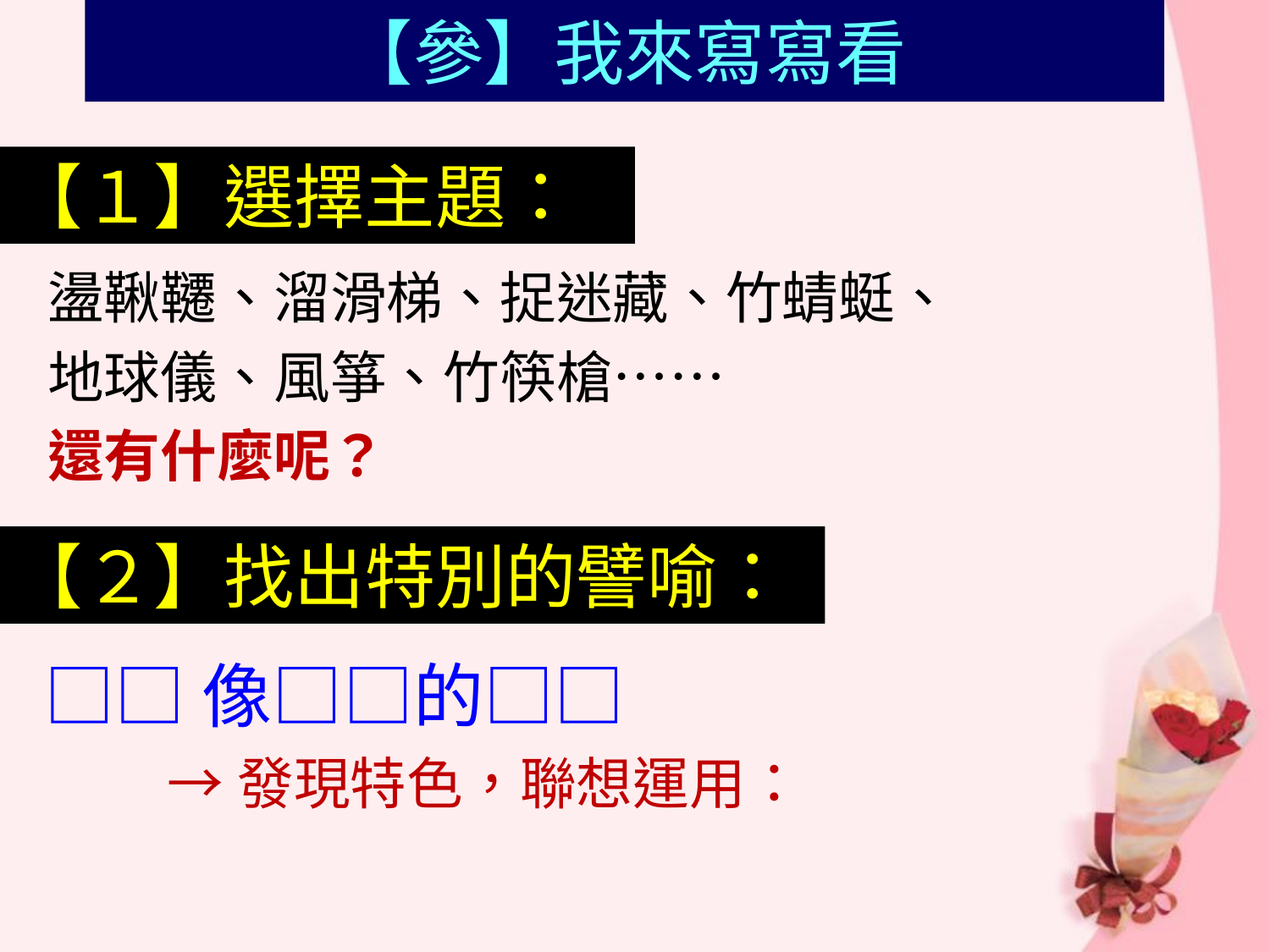

# 【參】我來寫寫看
【１】選擇主題：
盪鞦韆、溜滑梯、捉迷藏、竹蜻蜓、
地球儀、風箏、竹筷槍……
還有什麼呢？
【２】找出特別的譬喻：
  □□像□□的□□
            →發現特色，聯想運用：